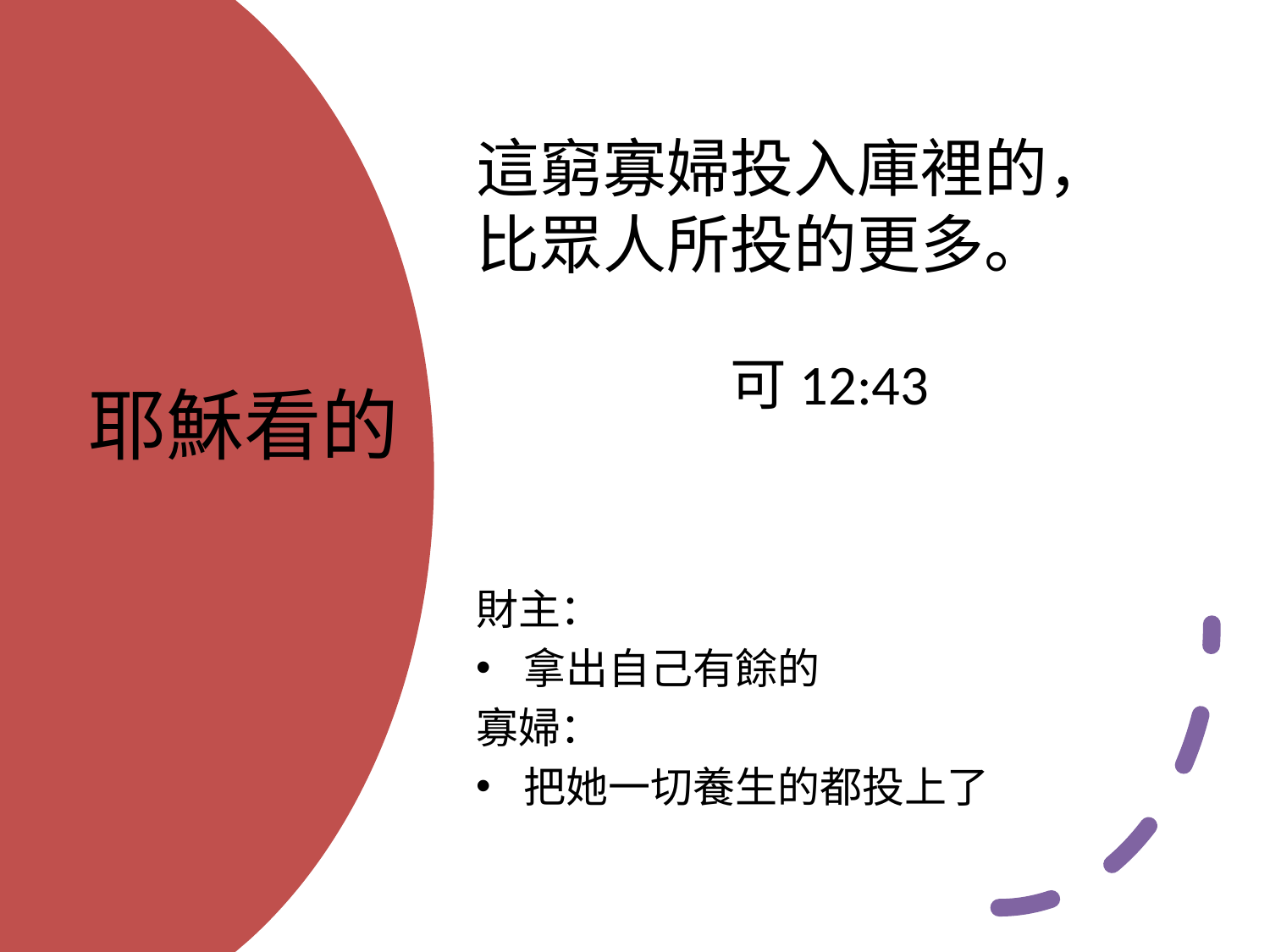

這窮寡婦投入庫裡的，比眾人所投的更多。 								可12:43

財主：
拿出自己有餘的
寡婦：
把她一切養生的都投上了
# 耶穌看的